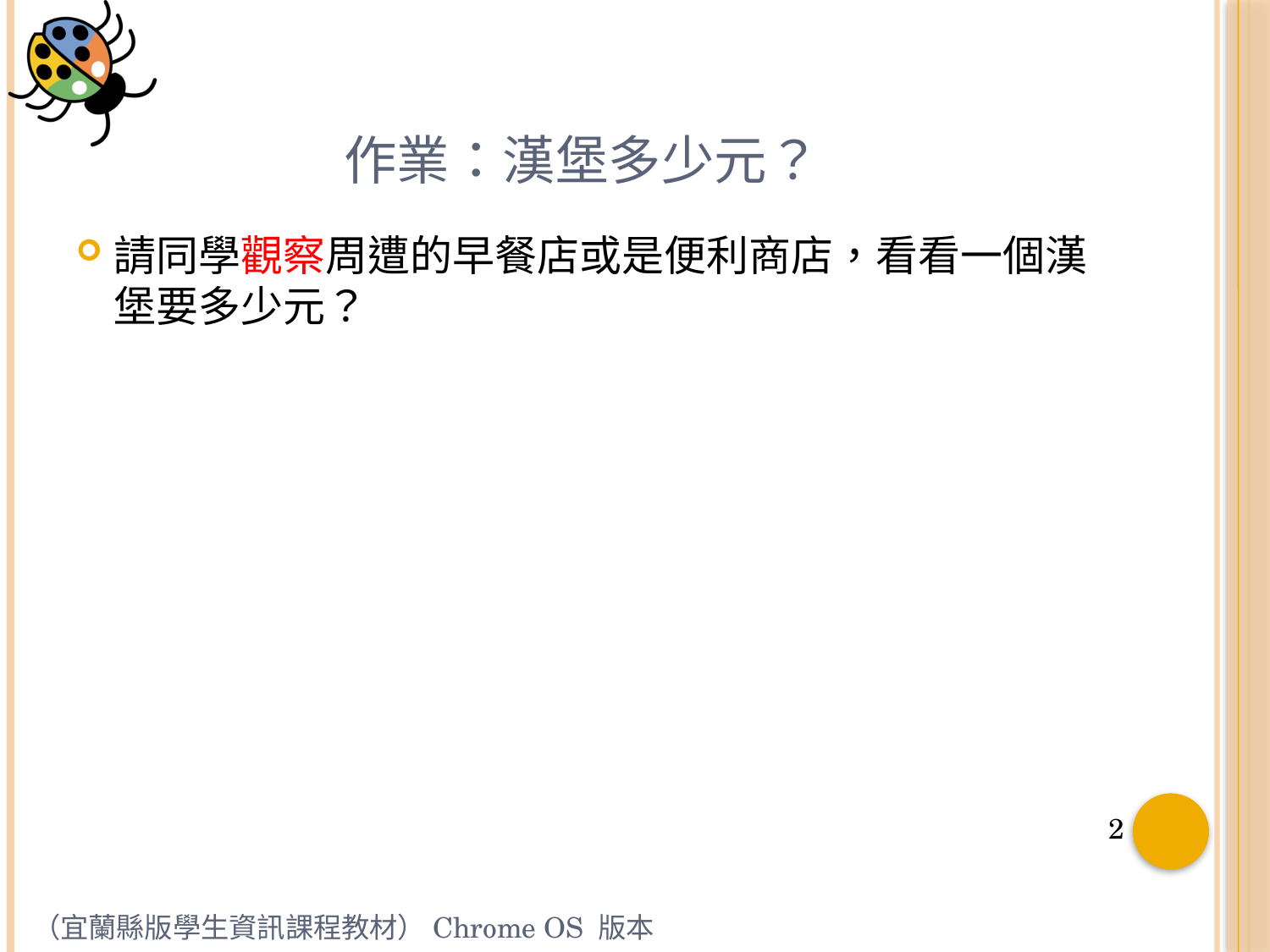

2
# 作業：漢堡多少元？
請同學觀察周遭的早餐店或是便利商店，看看一個漢堡要多少元？
（宜蘭縣版學生資訊課程教材）Chrome OS 版本